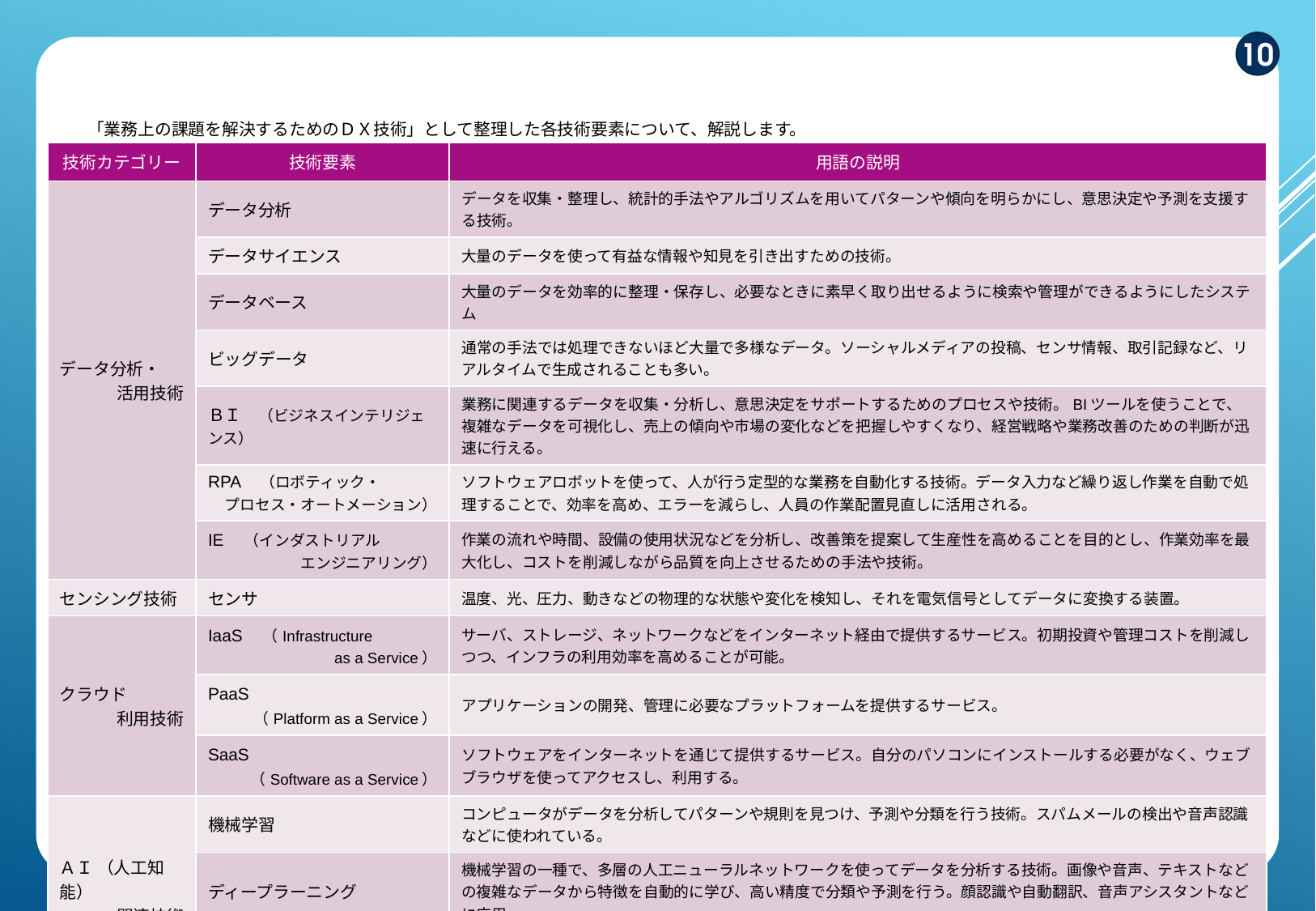

10

付録　～用語集～
「業務上の課題を解決するためのＤＸ技術」として整理した各技術要素について、解説します。
| 技術カテゴリー | 技術要素 | 用語の説明 |
| --- | --- | --- |
| データ分析・ 活用技術 | データ分析 | データを収集・整理し、統計的手法やアルゴリズムを用いてパターンや傾向を明らかにし、意思決定や予測を支援する技術。 |
|  | データサイエンス | 大量のデータを使って有益な情報や知見を引き出すための技術。 |
|  | データベース | 大量のデータを効率的に整理・保存し、必要なときに素早く取り出せるように検索や管理ができるようにしたシステム |
|  | ビッグデータ | 通常の手法では処理できないほど大量で多様なデータ。ソーシャルメディアの投稿、センサ情報、取引記録など、リアルタイムで生成されることも多い。 |
|  | ＢＩ　（ビジネスインテリジェンス） | 業務に関連するデータを収集・分析し、意思決定をサポートするためのプロセスや技術。BIツールを使うことで、複雑なデータを可視化し、売上の傾向や市場の変化などを把握しやすくなり、経営戦略や業務改善のための判断が迅速に行える。 |
|  | RPA　（ロボティック・ プロセス・オートメーション） | ソフトウェアロボットを使って、人が行う定型的な業務を自動化する技術。データ入力など繰り返し作業を自動で処理することで、効率を高め、エラーを減らし、人員の作業配置見直しに活用される。 |
|  | IE　（インダストリアル エンジニアリング） | 作業の流れや時間、設備の使用状況などを分析し、改善策を提案して生産性を高めることを目的とし、作業効率を最大化し、コストを削減しながら品質を向上させるための手法や技術。 |
| センシング技術 | センサ | 温度、光、圧力、動きなどの物理的な状態や変化を検知し、それを電気信号としてデータに変換する装置。 |
| クラウド 利用技術 | IaaS　（Infrastructure 　as a Service） | サーバ、ストレージ、ネットワークなどをインターネット経由で提供するサービス。初期投資や管理コストを削減しつつ、インフラの利用効率を高めることが可能。 |
|  | PaaS　 （Platform as a Service） | アプリケーションの開発、管理に必要なプラットフォームを提供するサービス。 |
|  | SaaS　 （Software as a Service） | ソフトウェアをインターネットを通じて提供するサービス。自分のパソコンにインストールする必要がなく、ウェブブラウザを使ってアクセスし、利用する。 |
| ＡＩ （人工知能） 関連技術 | 機械学習 | コンピュータがデータを分析してパターンや規則を見つけ、予測や分類を行う技術。スパムメールの検出や音声認識などに使われている。 |
|  | ディープラーニング | 機械学習の一種で、多層の人工ニューラルネットワークを使ってデータを分析する技術。画像や音声、テキストなどの複雑なデータから特徴を自動的に学び、高い精度で分類や予測を行う。顔認識や自動翻訳、音声アシスタントなどに応用。 |
|  | 生成ＡＩ | データを基に新しいコンテンツを作り出す人工知能の技術。画像、音楽、テキストなど既存のデータやパターンを学習し、それをもとに創造的な作品や情報を生成する。 |